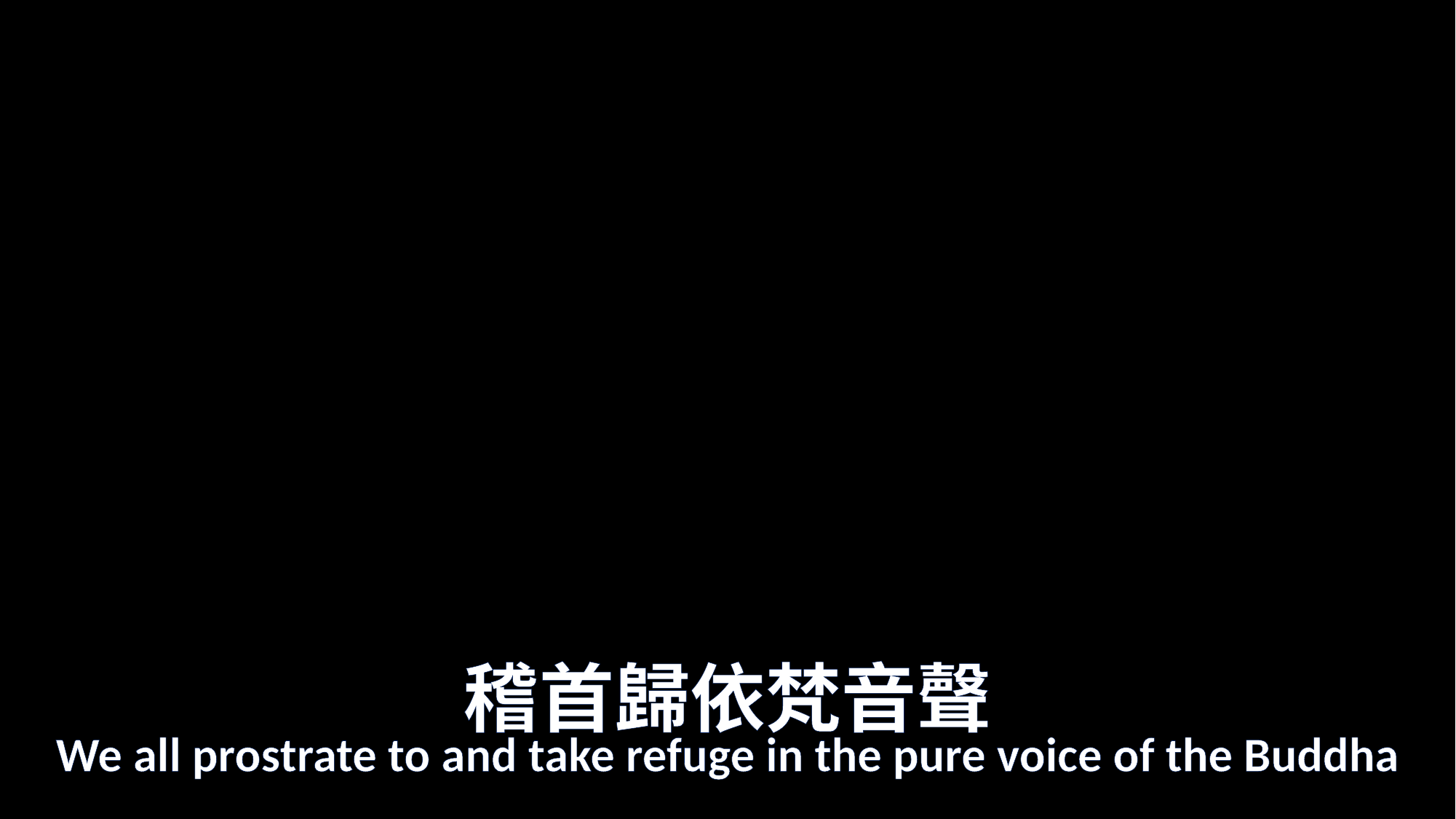

# 稽首歸依梵音聲
We all prostrate to and take refuge in the pure voice of the Buddha